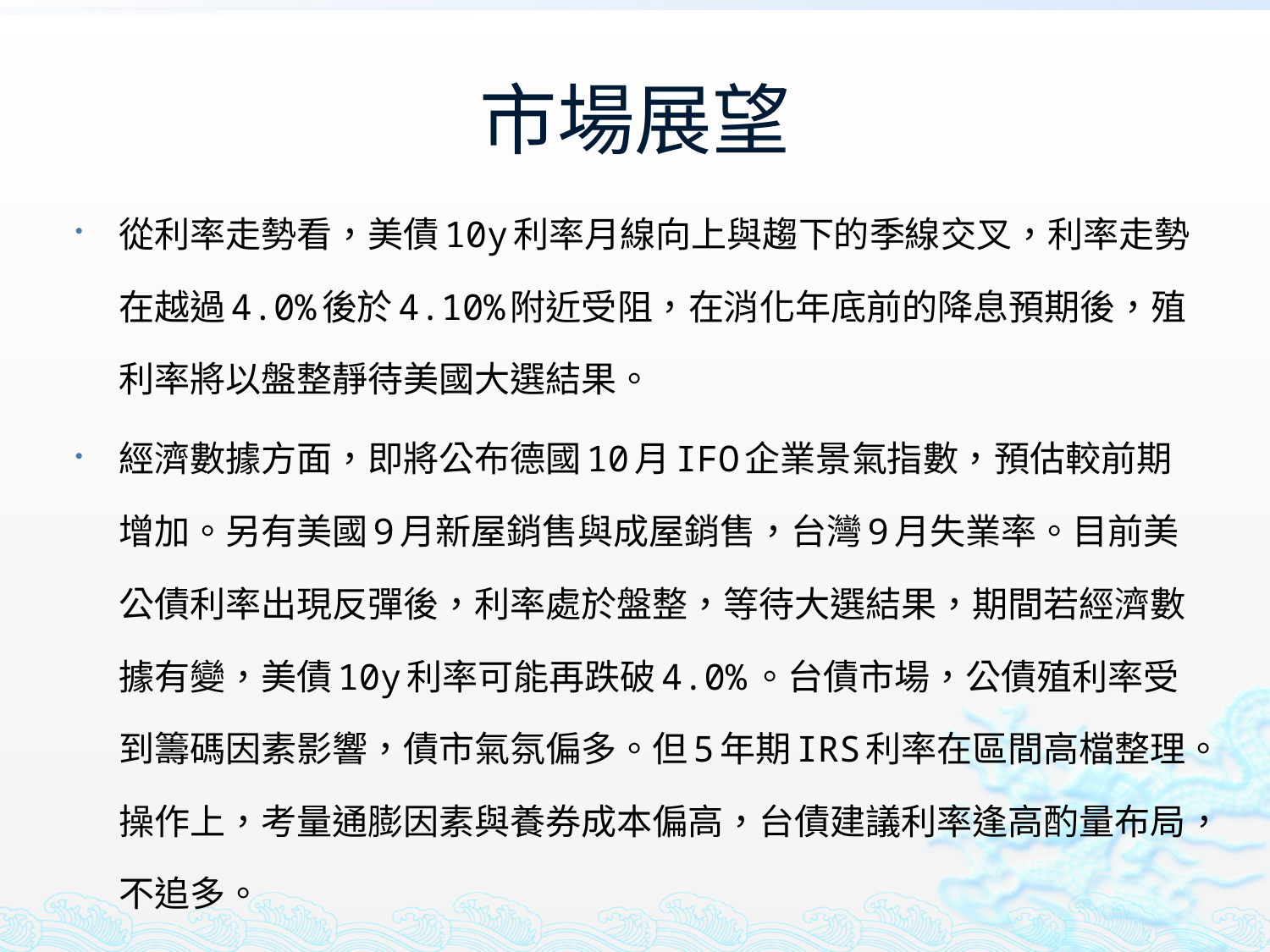

# 市場展望
從利率走勢看，美債10y利率月線向上與趨下的季線交叉，利率走勢在越過4.0%後於4.10%附近受阻，在消化年底前的降息預期後，殖利率將以盤整靜待美國大選結果。
經濟數據方面，即將公布德國10月IFO企業景氣指數，預估較前期增加。另有美國9月新屋銷售與成屋銷售，台灣9月失業率。目前美公債利率出現反彈後，利率處於盤整，等待大選結果，期間若經濟數據有變，美債10y利率可能再跌破4.0%。台債市場，公債殖利率受到籌碼因素影響，債市氣氛偏多。但5年期IRS利率在區間高檔整理。操作上，考量通膨因素與養券成本偏高，台債建議利率逢高酌量布局，不追多。